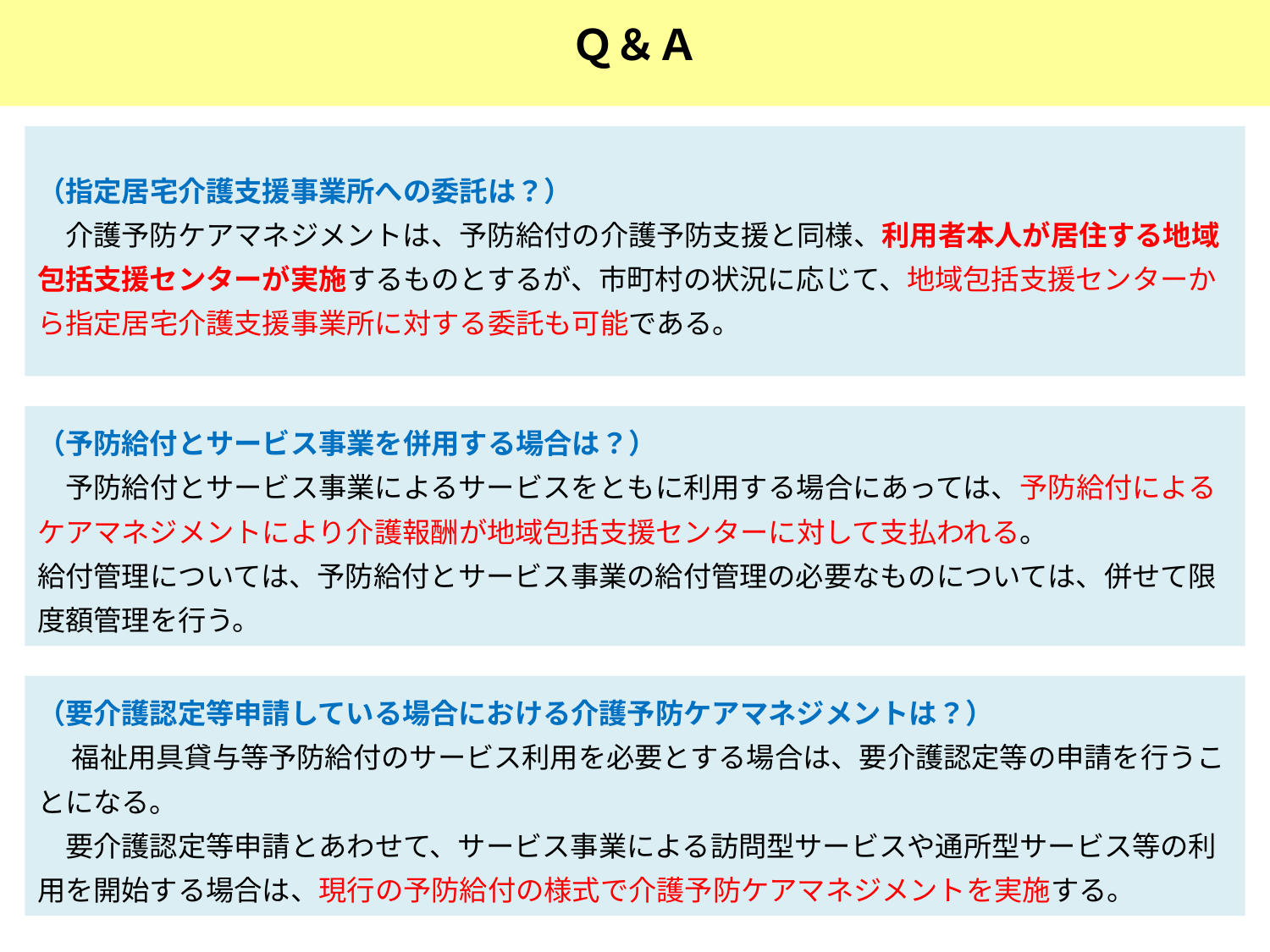

Ｑ＆Ａ
（指定居宅介護支援事業所への委託は？）
　介護予防ケアマネジメントは、予防給付の介護予防支援と同様、利用者本人が居住する地域包括支援センターが実施するものとするが、市町村の状況に応じて、地域包括支援センターから指定居宅介護支援事業所に対する委託も可能である。
（予防給付とサービス事業を併用する場合は？）
　予防給付とサービス事業によるサービスをともに利用する場合にあっては、予防給付によるケアマネジメントにより介護報酬が地域包括支援センターに対して支払われる。
給付管理については、予防給付とサービス事業の給付管理の必要なものについては、併せて限度額管理を行う。
（要介護認定等申請している場合における介護予防ケアマネジメントは？）
　 福祉用具貸与等予防給付のサービス利用を必要とする場合は、要介護認定等の申請を行うことになる。
　要介護認定等申請とあわせて、サービス事業による訪問型サービスや通所型サービス等の利用を開始する場合は、現行の予防給付の様式で介護予防ケアマネジメントを実施する。